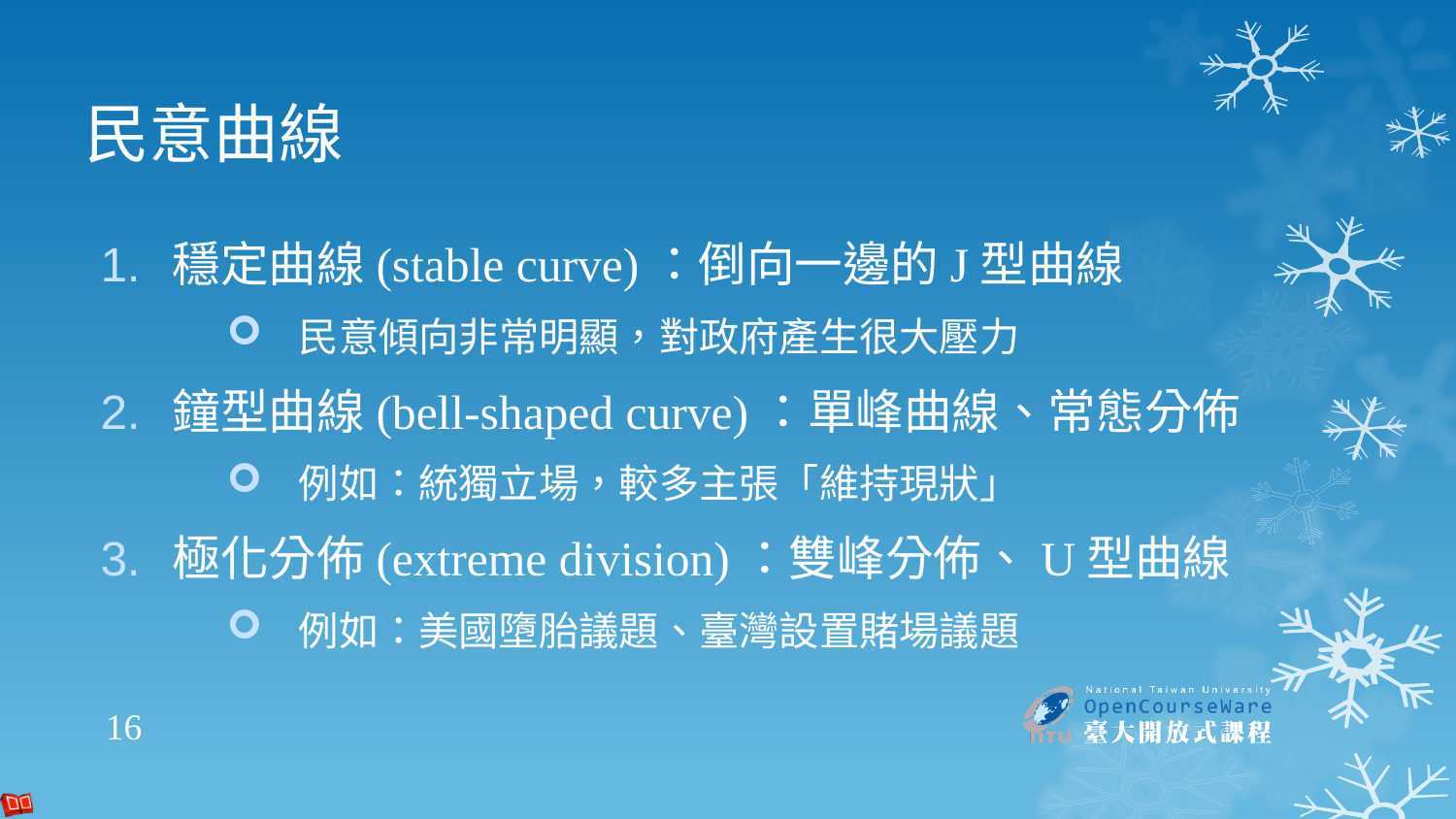

# 民意曲線
穩定曲線(stable curve)：倒向一邊的J型曲線
民意傾向非常明顯，對政府產生很大壓力
鐘型曲線(bell-shaped curve)：單峰曲線、常態分佈
例如：統獨立場，較多主張「維持現狀」
極化分佈(extreme division)：雙峰分佈、U型曲線
例如：美國墮胎議題、臺灣設置賭場議題
16